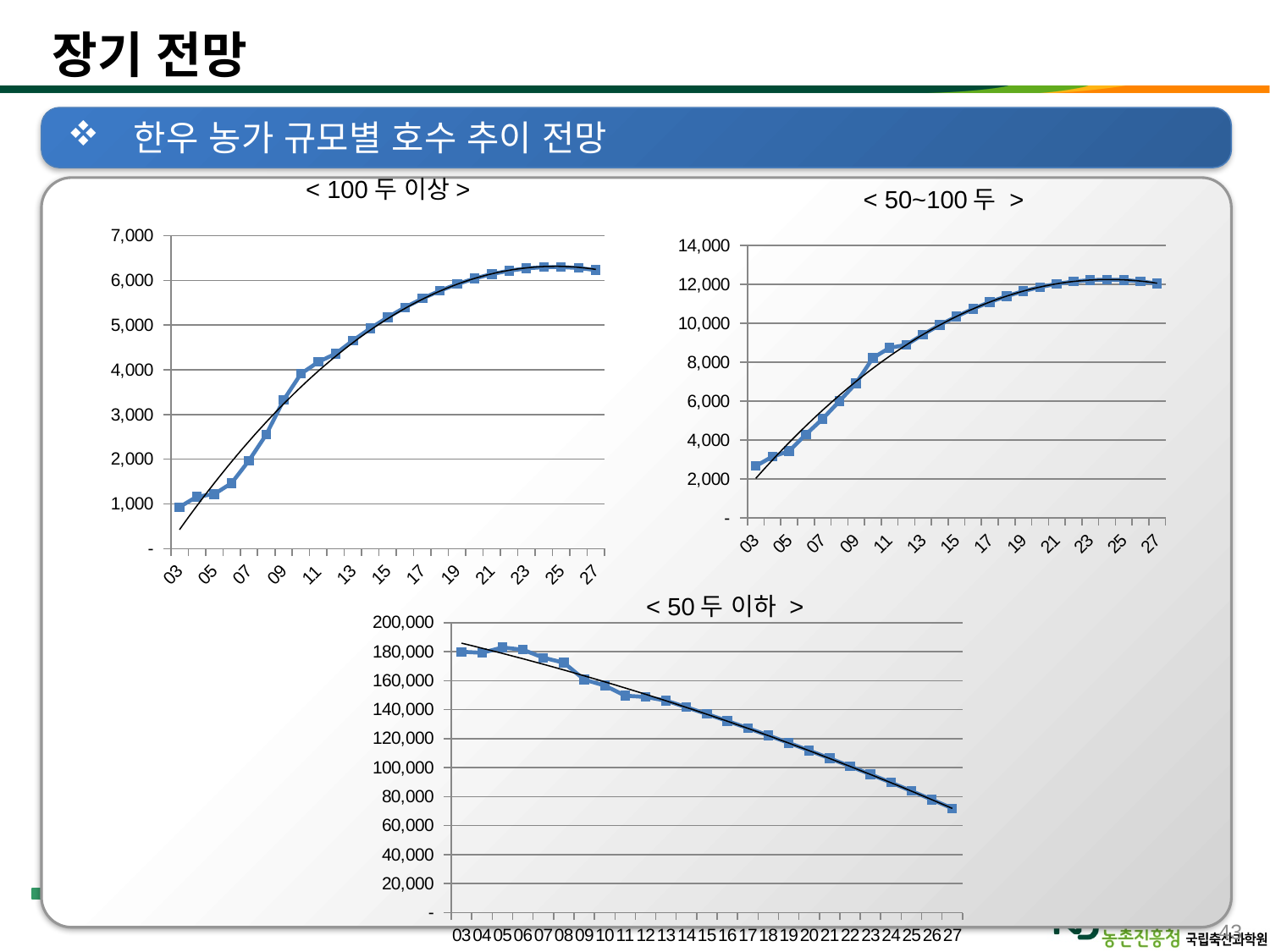

# 장기 전망
 한우 농가 규모별 호수 추이 전망
< 100두 이상>
< 50~100두 >

### Chart

| Category |  |
|---|---|
| 03 | 931.0 |
| 04 | 1165.0 |
| 05 | 1220.25 |
| 06 | 1466.0 |
| 07 | 1969.25 |
| 08 | 2552.0 |
| 09 | 3325.5 |
| 10 | 3912.25 |
| 11 | 4176.5 |
| 12 | 4361.828 |
| 13 | 4656.9389999999985 |
| 14 | 4927.69200000005 |
| 15 | 5174.087 |
| 16 | 5396.124000000003 |
| 17 | 5593.803000000001 |
| 18 | 5767.124000000003 |
| 19 | 5916.0869999999995 |
| 20 | 6040.692000000049 |
| 21 | 6140.9389999999985 |
| 22 | 6216.828 |
| 23 | 6268.359 |
| 24 | 6295.531999999999 |
| 25 | 6298.347000000001 |
| 26 | 6276.804000000001 |
| 27 | 6230.903 |

### Chart

| Category |  |
|---|---|
| 03 | 2668.0 |
| 04 | 3153.0 |
| 05 | 3434.75 |
| 06 | 4295.0 |
| 07 | 5090.5 |
| 08 | 6006.5 |
| 09 | 6925.25 |
| 10 | 8226.25 |
| 11 | 8743.75 |
| 12 | 8897.400000000001 |
| 13 | 9430.292000000005 |
| 14 | 9917.087999999843 |
| 15 | 10357.788 |
| 16 | 10752.392000000002 |
| 17 | 11100.900000000001 |
| 18 | 11403.312000000002 |
| 19 | 11659.628000000002 |
| 20 | 11869.848000000002 |
| 21 | 12033.972 |
| 22 | 12152.000000000002 |
| 23 | 12223.931999999983 |
| 24 | 12249.768 |
| 25 | 12229.508000000002 |
| 26 | 12163.152 |
| 27 | 12050.700000000004 |
< 50두 이하 >

### Chart

| Category |  |
|---|---|
| 03 | 179979.0 |
| 04 | 179263.0 |
| 05 | 182967.25 |
| 06 | 181392.0 |
| 07 | 175875.75 |
| 08 | 172455.25 |
| 09 | 160799.0 |
| 10 | 156674.75 |
| 11 | 149696.5 |
| 12 | 148779.3 |
| 13 | 146309.36299999998 |
| 14 | 141727.232 |
| 15 | 137032.907 |
| 16 | 132226.38799999998 |
| 17 | 127307.67500000042 |
| 18 | 122276.768 |
| 19 | 117133.667 |
| 20 | 111878.372 |
| 21 | 106510.883 |
| 22 | 101031.2 |
| 23 | 95439.32299999999 |
| 24 | 89735.252 |
| 25 | 83918.98699999998 |
| 26 | 77990.52799999999 |
| 27 | 71949.87500000009 |
43